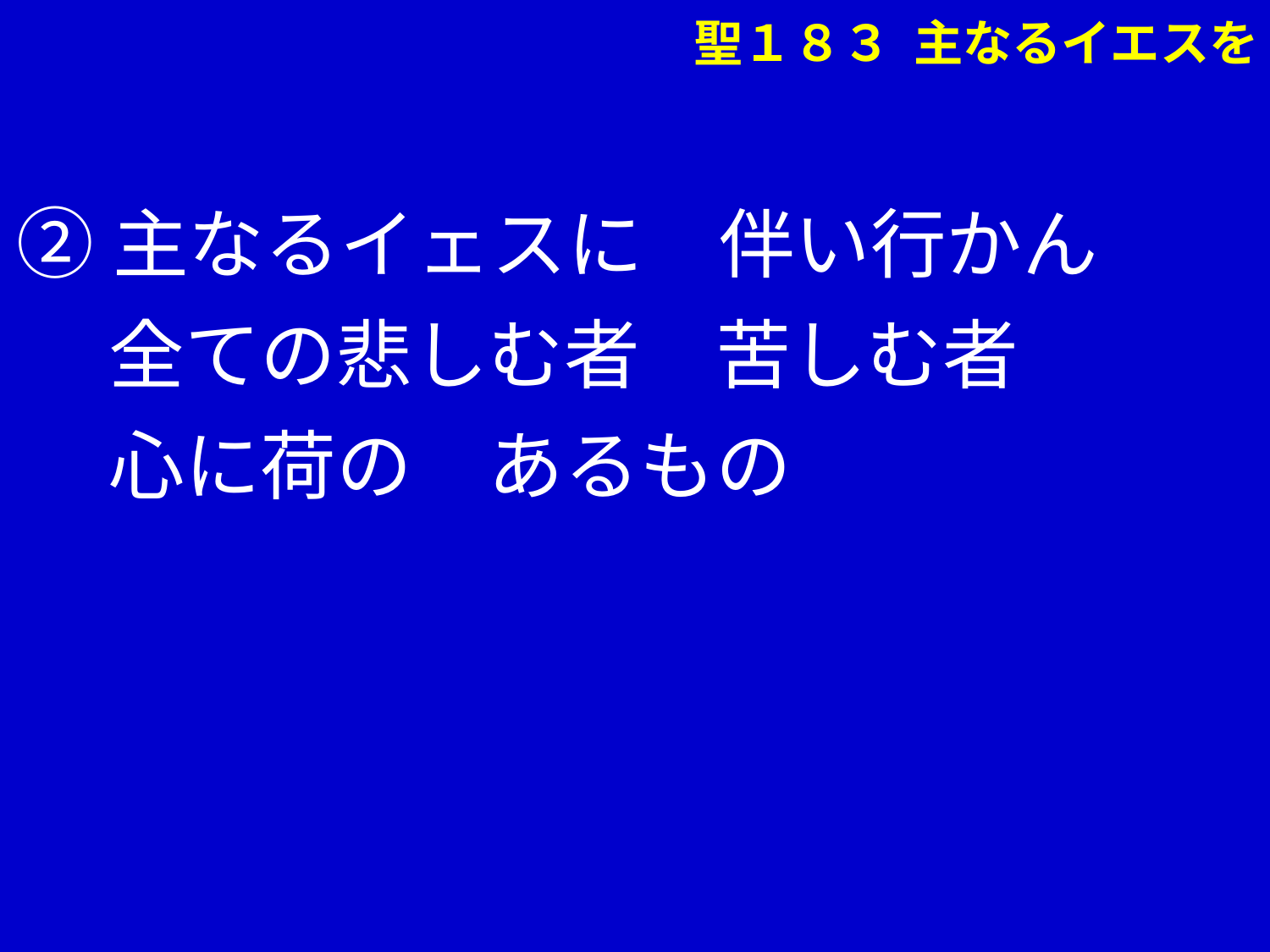

聖１８３  主なるイエスを

②主なるイェスに　伴い行かん
　 全ての悲しむ者　苦しむ者
　 心に荷の　あるもの